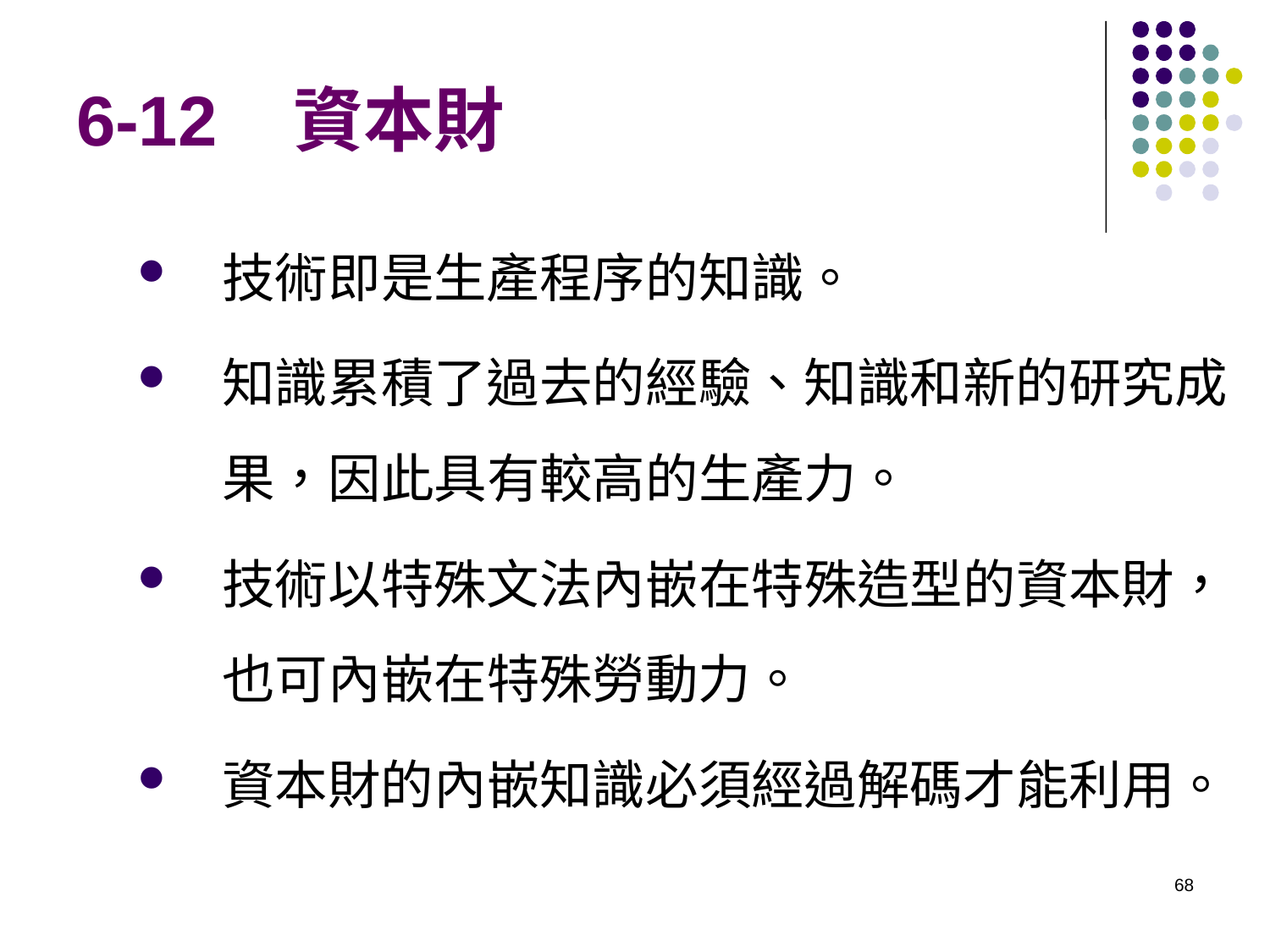

# 6-12   資本財
技術即是生產程序的知識。
知識累積了過去的經驗、知識和新的研究成果，因此具有較高的生產力。
技術以特殊文法內嵌在特殊造型的資本財，也可內嵌在特殊勞動力。
資本財的內嵌知識必須經過解碼才能利用。
68